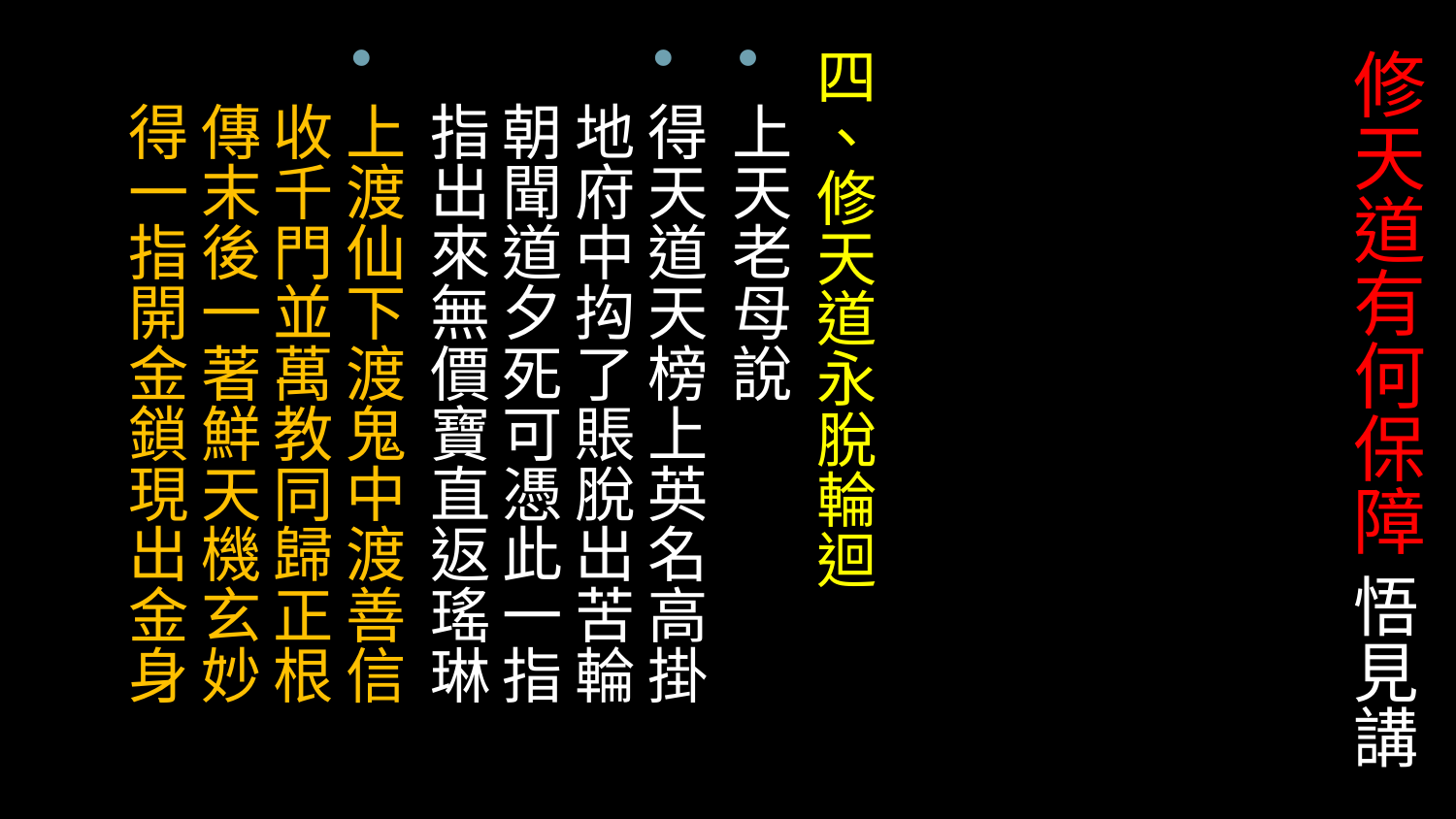

# 修天道有何保障 悟見講
四、修天道永脫輪迴
上天老母說
得天道天榜上英名高掛　
地府中抅了賬脫出苦輪　
朝聞道夕死可憑此一指　
指出來無價寶直返瑤琳
上渡仙下渡鬼中渡善信　
收千門並萬教同歸正根　
傳末後一著鮮天機玄妙　
得一指開金鎖現出金身